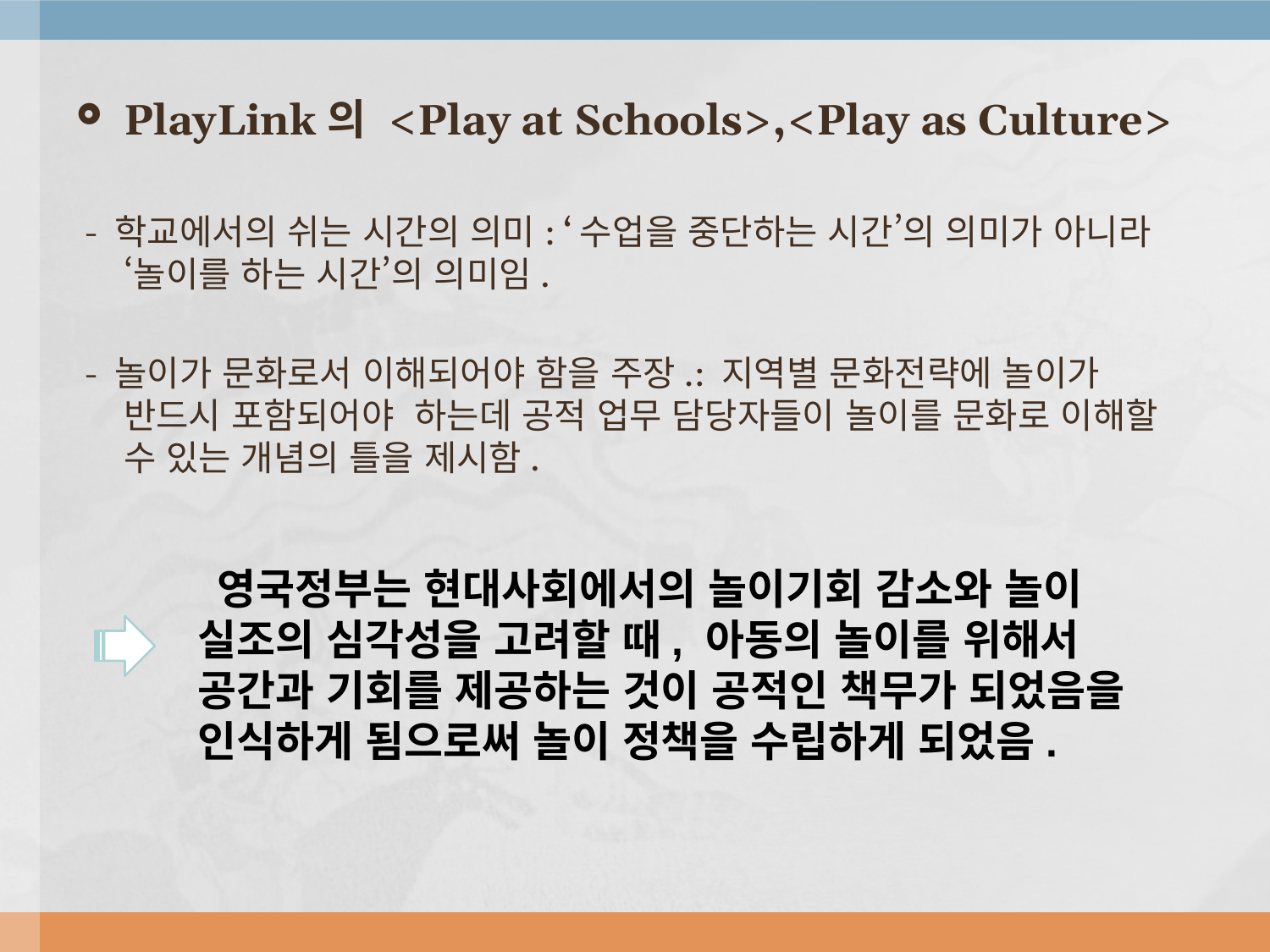

PlayLink의 <Play at Schools>,<Play as Culture>

 - 학교에서의 쉬는 시간의 의미: ‘수업을 중단하는 시간’의 의미가 아니라 ‘놀이를 하는 시간’의 의미임.

 - 놀이가 문화로서 이해되어야 함을 주장.: 지역별 문화전략에 놀이가 반드시 포함되어야  하는데 공적 업무 담당자들이 놀이를 문화로 이해할 수 있는 개념의 틀을 제시함.

 영국정부는 현대사회에서의 놀이기회 감소와 놀이 실조의 심각성을 고려할 때, 아동의 놀이를 위해서 공간과 기회를 제공하는 것이 공적인 책무가 되었음을 인식하게 됨으로써 놀이 정책을 수립하게 되었음.